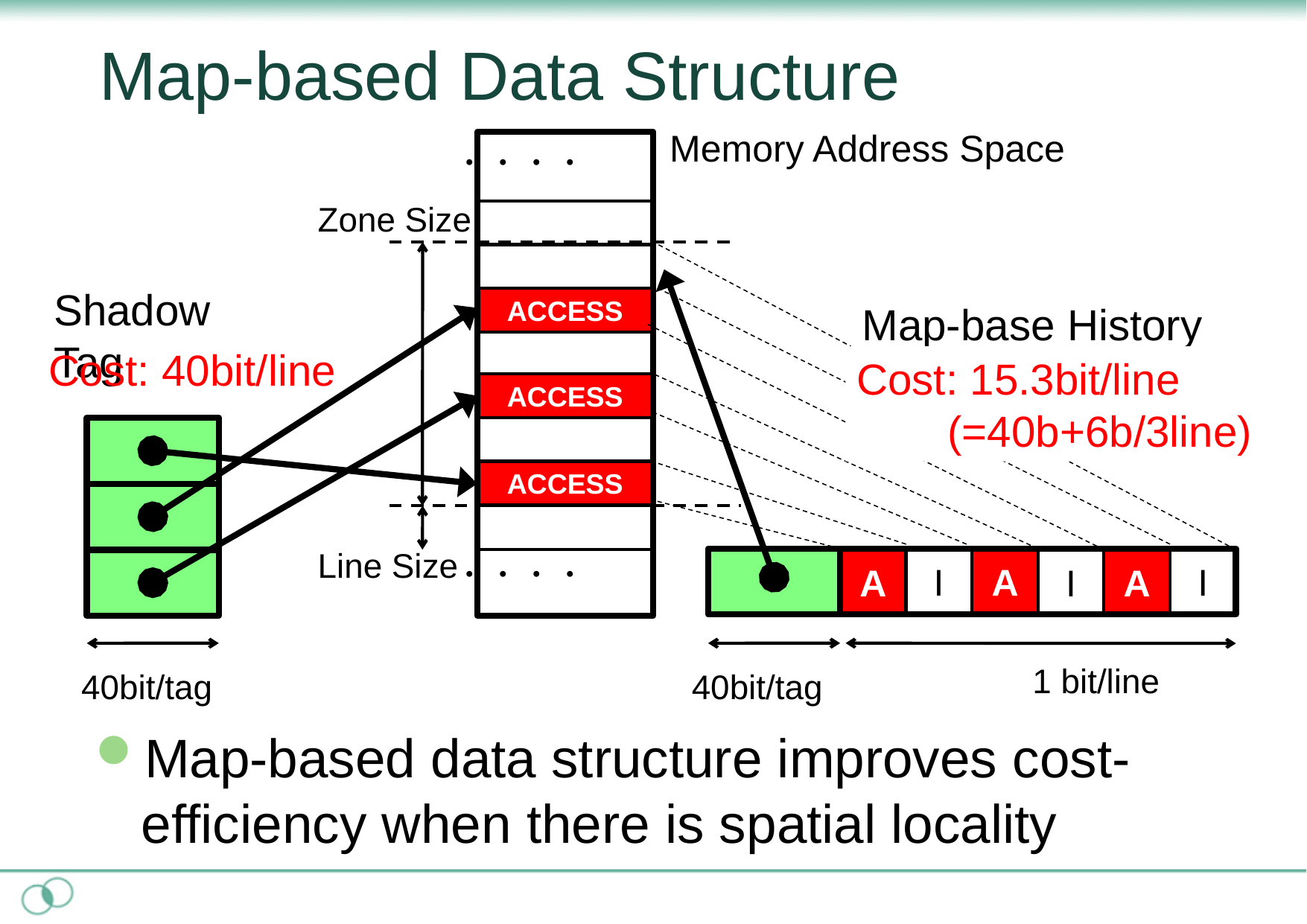

# Map-based Data Structure
Memory Address Space

・・・・
Zone Size
Map-based data structure improves cost- efficiency when there is spatial locality

Map-base History
Cost: 15.3bit/line
 (=40b+6b/3line)
I
I
I
A
I
I

A

I
A
1 bit/line
40bit/tag

Shadow Tag

ACCESS

Cost: 40bit/line
ACCESS

ACCESS

Line Size
・・・・

40bit/tag